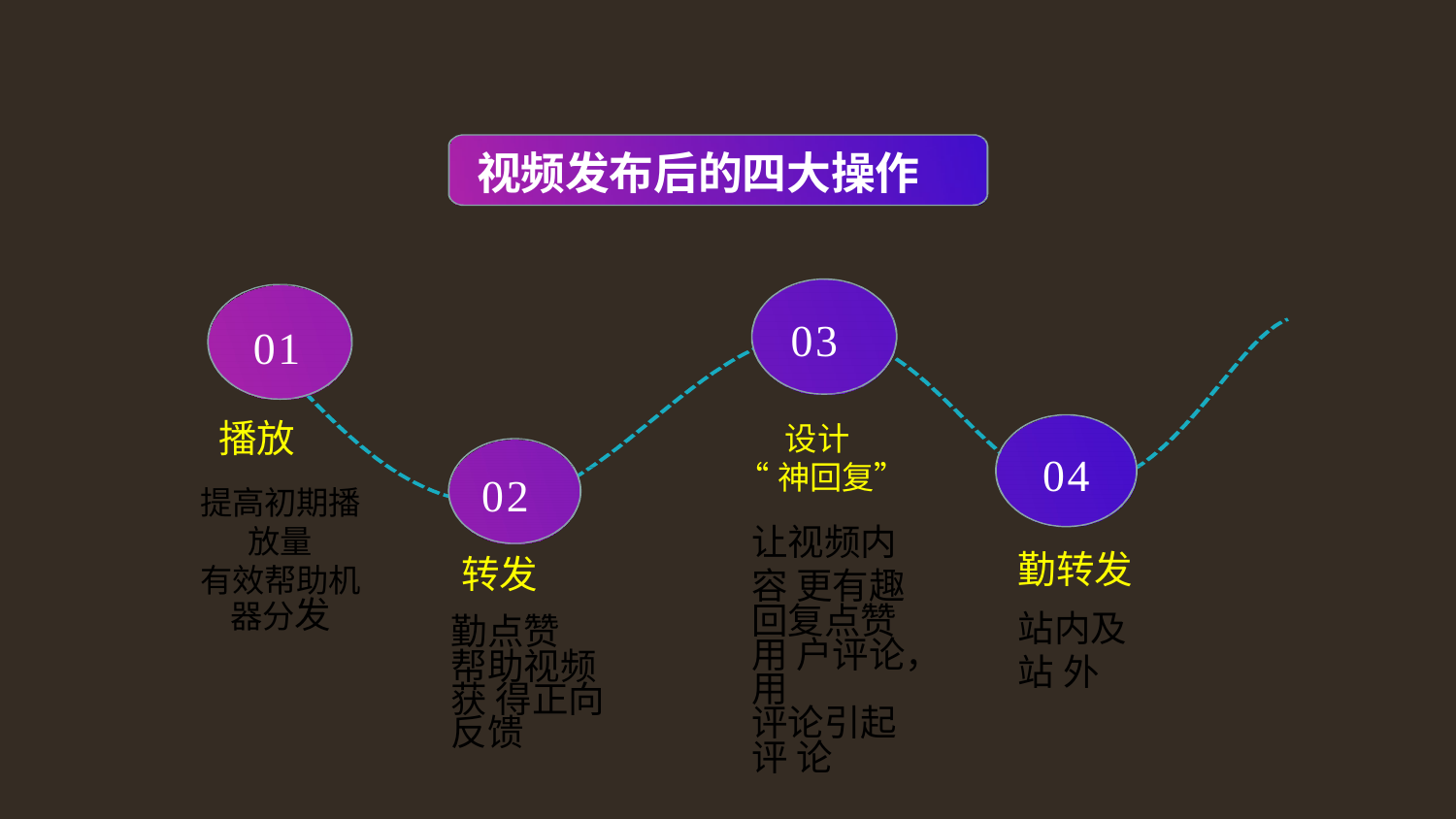

# 视频发布后的四大操作

03

01

播放
提高初期播 放量
有效帮助机 器分发

设计
“神回复”
让视频内容 更有趣
回复点赞用 户评论，用
评论引起评 论

04

02
勤转发
站内及站 外
转发
勤点赞
帮助视频获 得正向反馈